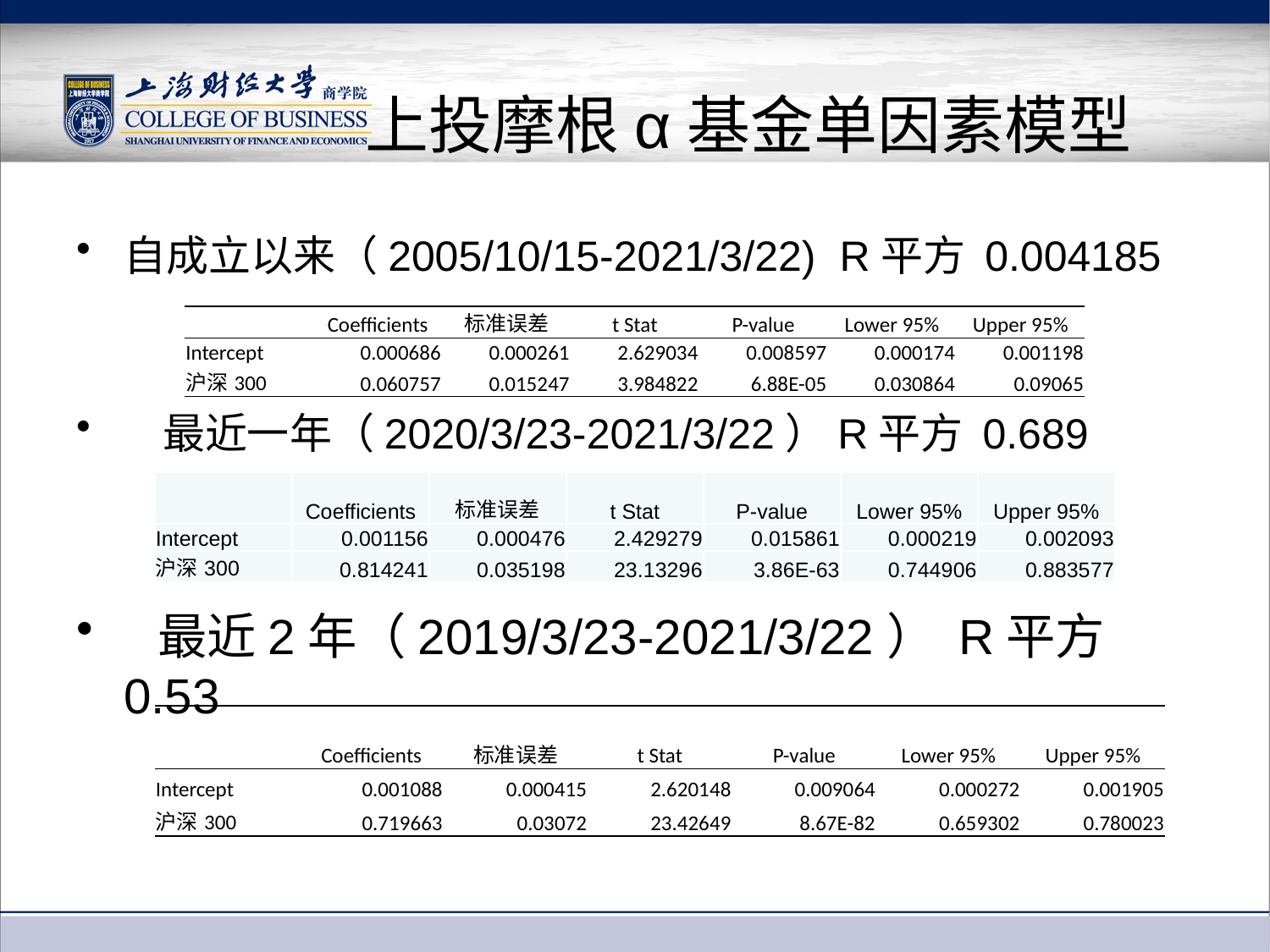

# 上投摩根α基金单因素模型
自成立以来（2005/10/15-2021/3/22)  R平方 0.004185

   最近一年（2020/3/23-2021/3/22）R平方 0.689

  最近2年（2019/3/23-2021/3/22） R平方0.53

|  | Coefficients | 标准误差 | t Stat | P-value | Lower 95% | Upper 95% |
| --- | --- | --- | --- | --- | --- | --- |
| Intercept | 0.000686 | 0.000261 | 2.629034 | 0.008597 | 0.000174 | 0.001198 |
| 沪深300 | 0.060757 | 0.015247 | 3.984822 | 6.88E-05 | 0.030864 | 0.09065 |
|  | Coefficients | 标准误差 | t Stat | P-value | Lower 95% | Upper 95% |
| --- | --- | --- | --- | --- | --- | --- |
| Intercept | 0.001156 | 0.000476 | 2.429279 | 0.015861 | 0.000219 | 0.002093 |
| 沪深300 | 0.814241 | 0.035198 | 23.13296 | 3.86E-63 | 0.744906 | 0.883577 |
|  | Coefficients | 标准误差 | t Stat | P-value | Lower 95% | Upper 95% |
| --- | --- | --- | --- | --- | --- | --- |
| Intercept | 0.001088 | 0.000415 | 2.620148 | 0.009064 | 0.000272 | 0.001905 |
| 沪深300 | 0.719663 | 0.03072 | 23.42649 | 8.67E-82 | 0.659302 | 0.780023 |